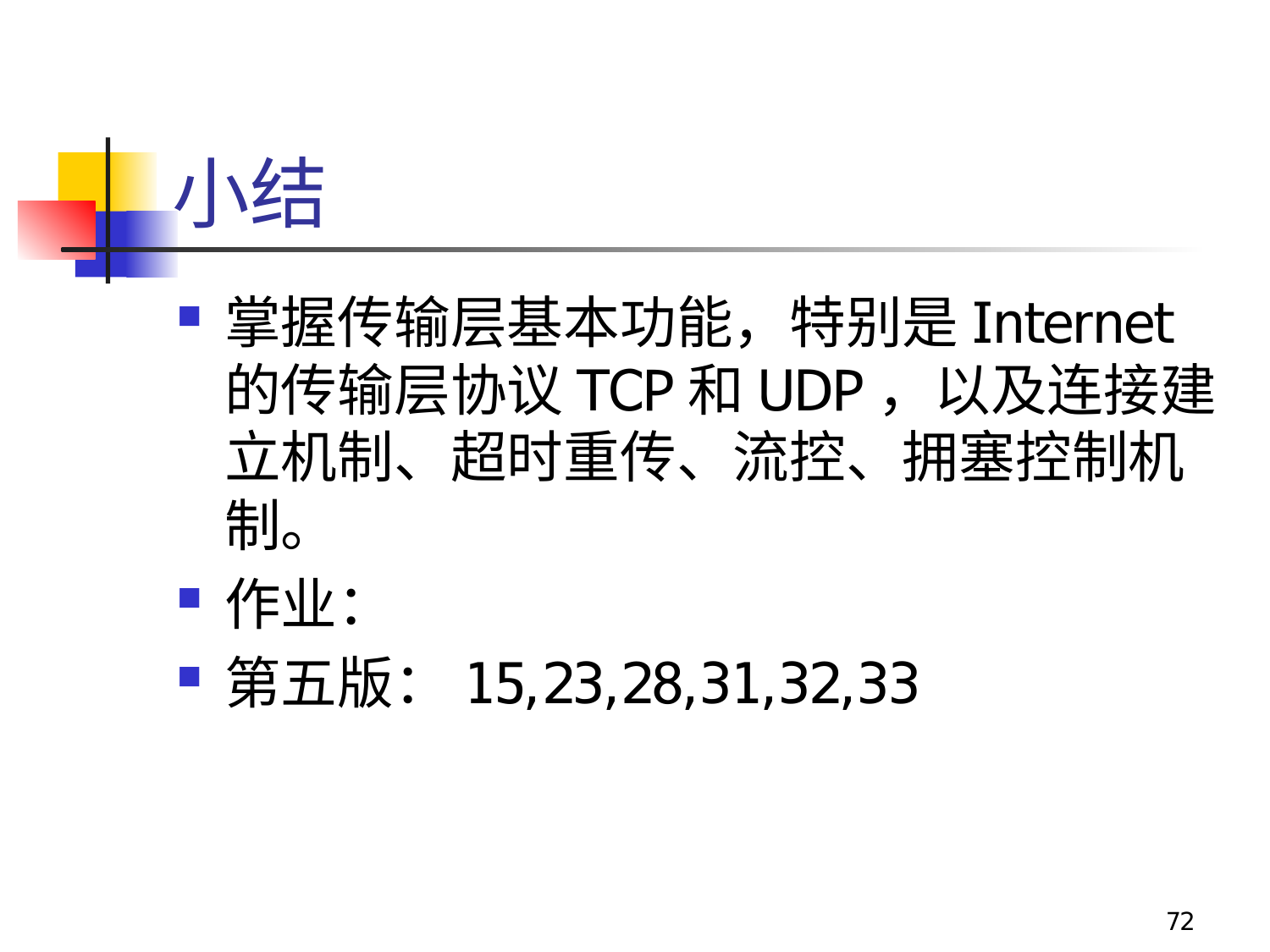

# 小结
掌握传输层基本功能，特别是Internet的传输层协议TCP和UDP，以及连接建立机制、超时重传、流控、拥塞控制机制。
作业：
第五版：15,23,28,31,32,33
72